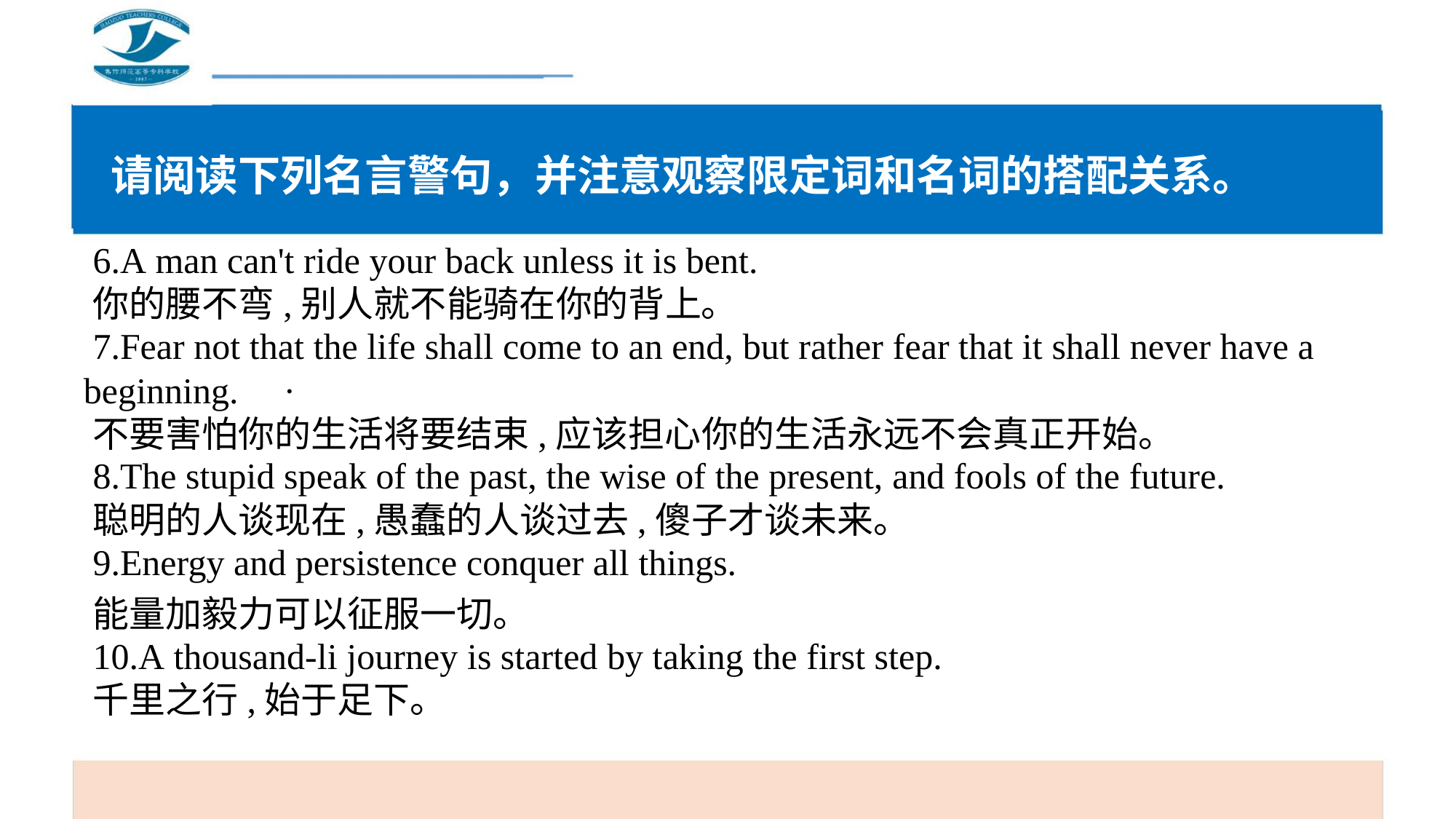

请阅读下列名言警句，并注意观察限定词和名词的搭配关系。
6.A man can't ride your back unless it is bent.
你的腰不弯,别人就不能骑在你的背上。
7.Fear not that the life shall come to an end, but rather fear that it shall never have a
beginning. ·
不要害怕你的生活将要结束,应该担心你的生活永远不会真正开始。
8.The stupid speak of the past, the wise of the present, and fools of the future.
聪明的人谈现在,愚蠢的人谈过去,傻子才谈未来。
9.Energy and persistence conquer all things.
能量加毅力可以征服一切。
10.A thousand-li journey is started by taking the first step.
千里之行,始于足下。